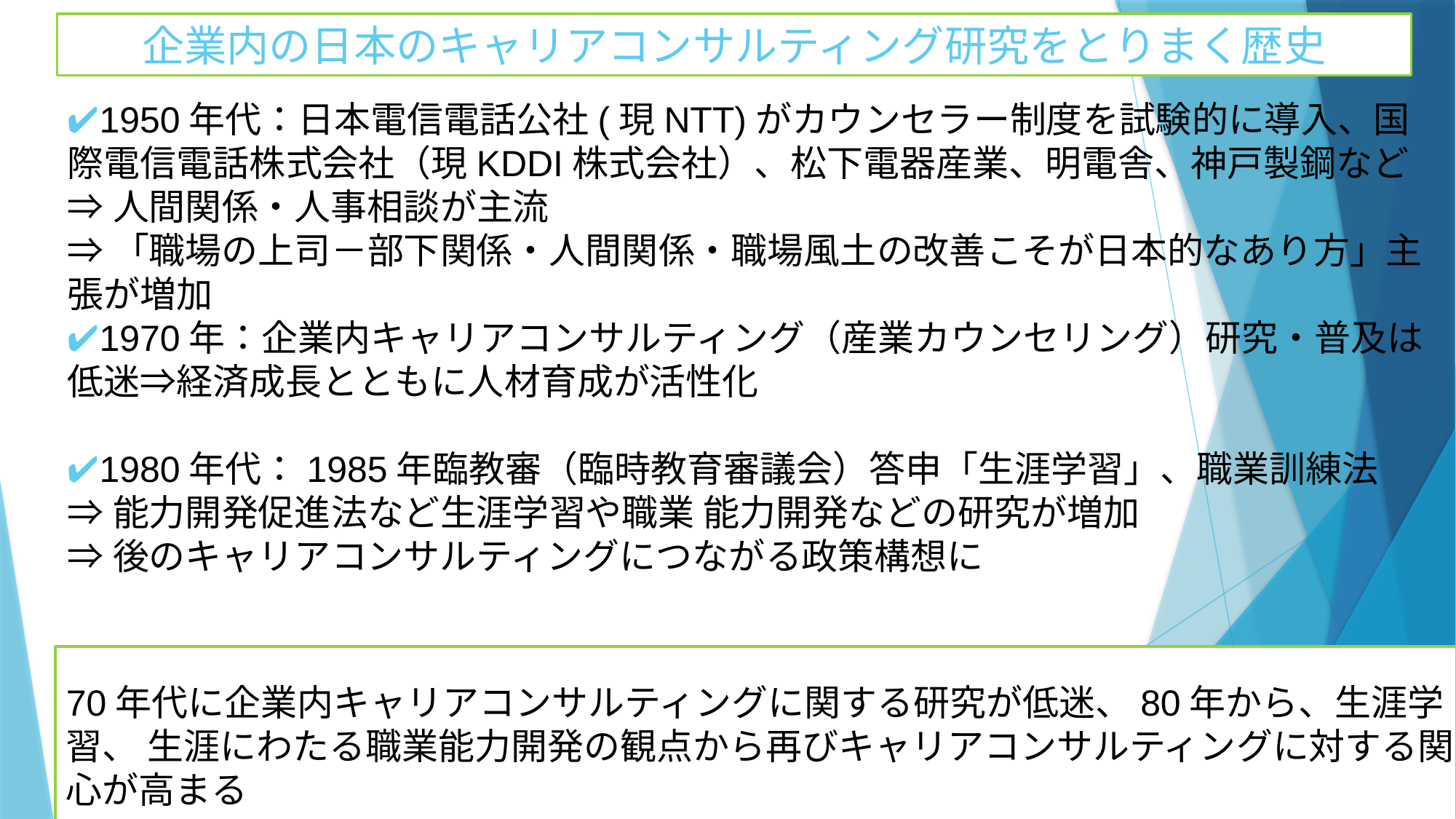

企業内の日本のキャリアコンサルティング研究をとりまく歴史
✔1950年代：日本電信電話公社(現NTT)がカウンセラー制度を試験的に導入、国際電信電話株式会社（現KDDI株式会社）、松下電器産業、明電舎、神戸製鋼など
⇒人間関係・人事相談が主流
⇒「職場の上司－部下関係・人間関係・職場風土の改善こそが日本的なあり方」主張が増加
✔1970年：企業内キャリアコンサルティング（産業カウンセリング）研究・普及は低迷⇒経済成長とともに人材育成が活性化

✔1980年代：1985年臨教審（臨時教育審議会）答申「生涯学習」、職業訓練法
⇒能力開発促進法など生涯学習や職業 能力開発などの研究が増加
⇒後のキャリアコンサルティングにつながる政策構想に
70年代に企業内キャリアコンサルティングに関する研究が低迷、80年から、生涯学習、 生涯にわたる職業能力開発の観点から再びキャリアコンサルティングに対する関心が高まる